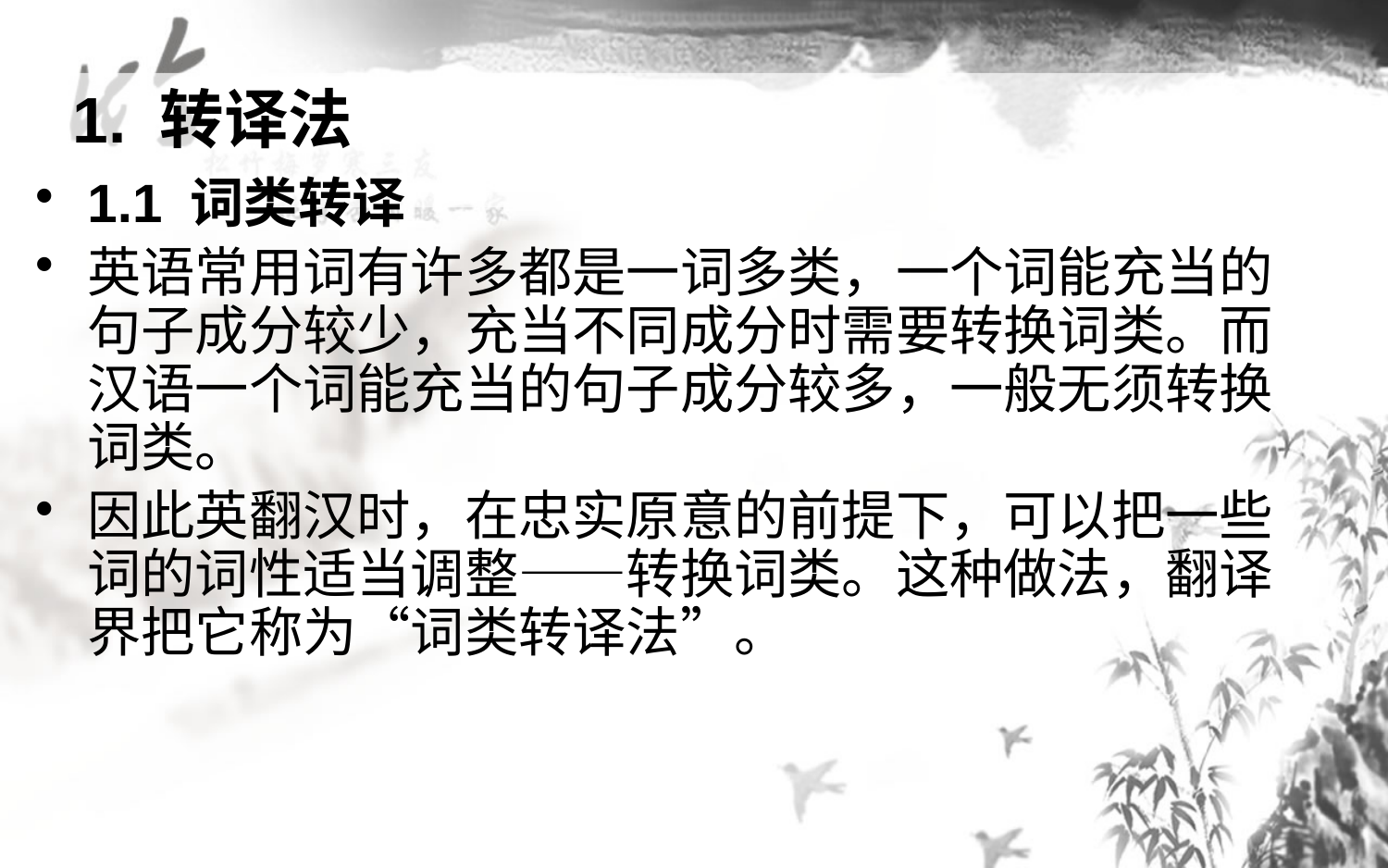

1. 转译法
1.1 词类转译
英语常用词有许多都是一词多类，一个词能充当的句子成分较少，充当不同成分时需要转换词类。而汉语一个词能充当的句子成分较多，一般无须转换词类。
因此英翻汉时，在忠实原意的前提下，可以把一些词的词性适当调整——转换词类。这种做法，翻译界把它称为“词类转译法”。